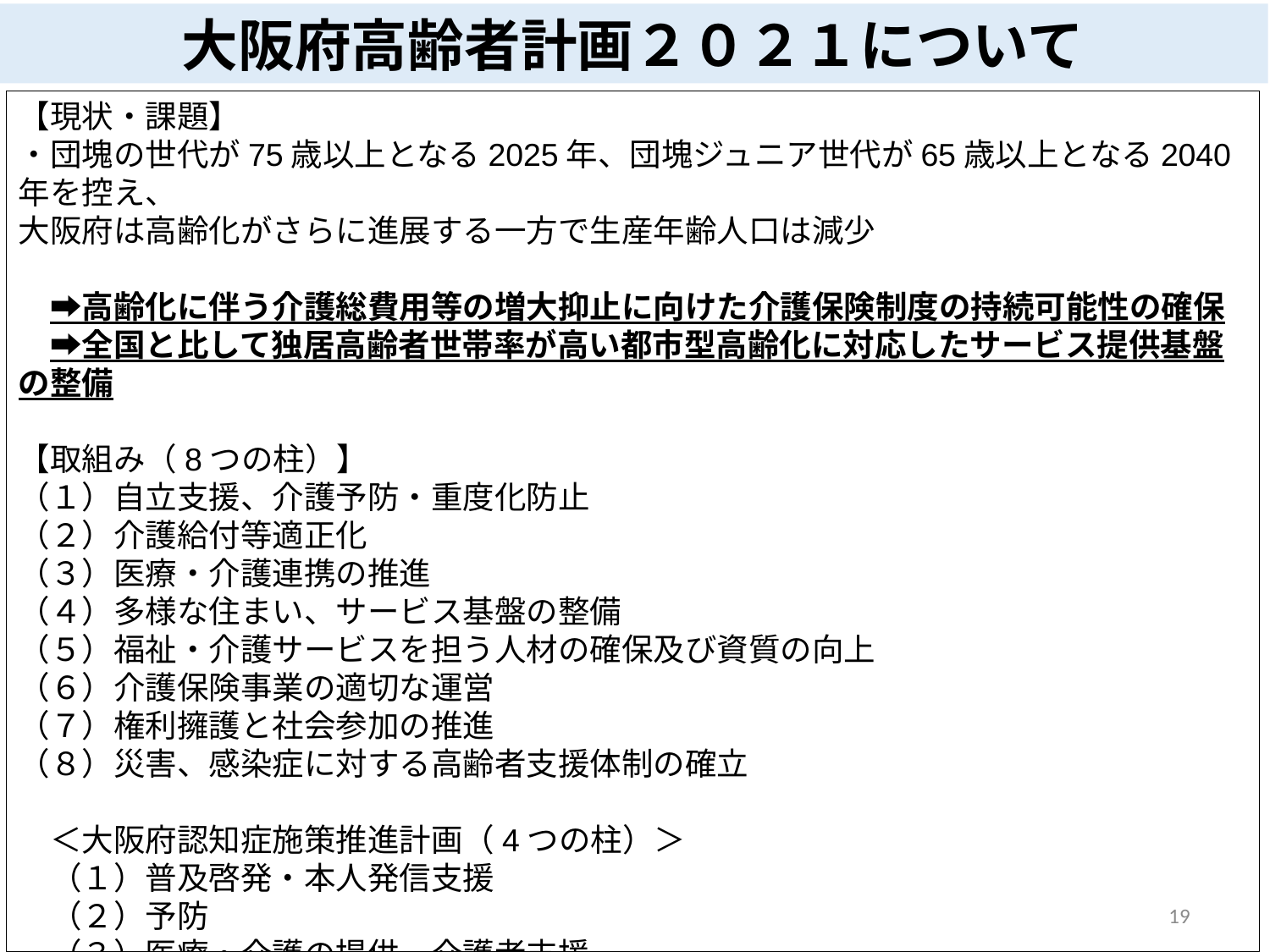

大阪府高齢者計画２０２１について
【現状・課題】
・団塊の世代が75歳以上となる2025年、団塊ジュニア世代が65歳以上となる2040年を控え、
大阪府は高齢化がさらに進展する一方で生産年齢人口は減少

　➡高齢化に伴う介護総費用等の増大抑止に向けた介護保険制度の持続可能性の確保
　➡全国と比して独居高齢者世帯率が高い都市型高齢化に対応したサービス提供基盤の整備

【取組み（8つの柱）】
（１）自立支援、介護予防・重度化防止
（２）介護給付等適正化
（３）医療・介護連携の推進
（４）多様な住まい、サービス基盤の整備
（５）福祉・介護サービスを担う人材の確保及び資質の向上
（６）介護保険事業の適切な運営
（７）権利擁護と社会参加の推進
（８）災害、感染症に対する高齢者支援体制の確立

　＜大阪府認知症施策推進計画（4つの柱）＞
　（１）普及啓発・本人発信支援
　（２）予防
　（３）医療・介護の提供、介護者支援
　（４）認知症バリアフリーの推進・若年性認知症の人への支援・社会参加

19